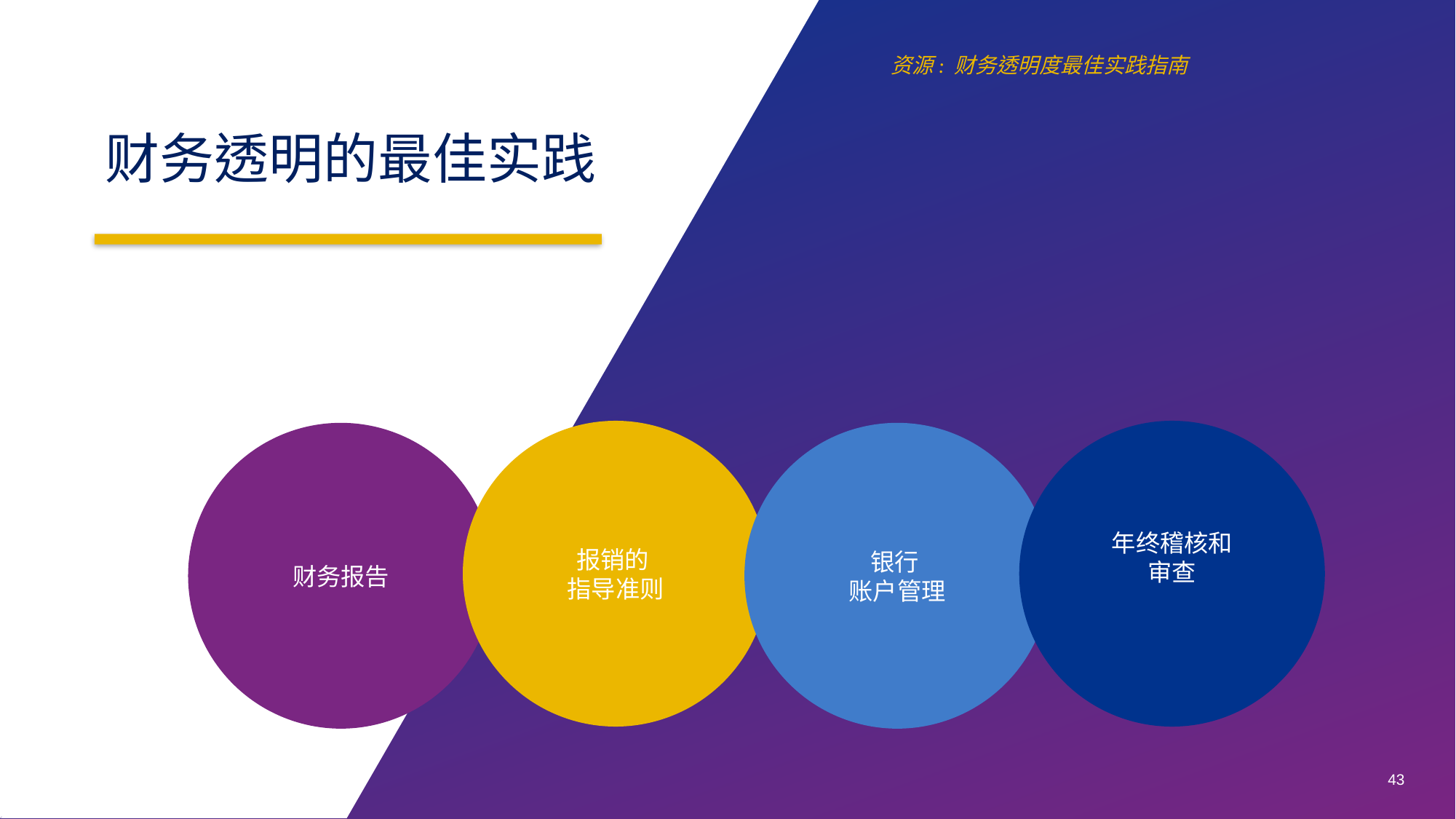

资源: 财务透明度最佳实践指南
财务透明的最佳实践
年终稽核和
审查

报销的
指导准则
财务报告
银行
账户管理
43